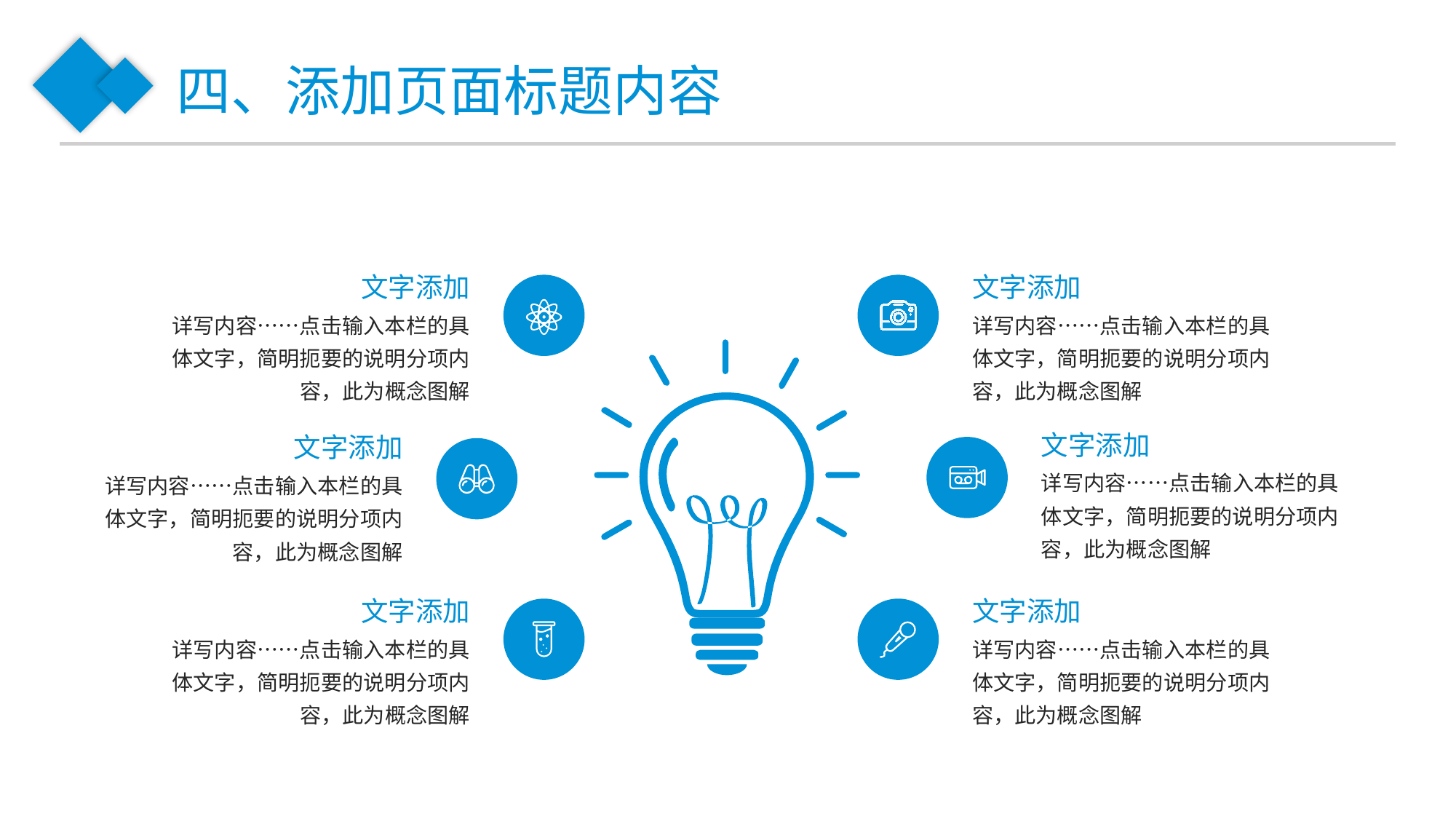

四、添加页面标题内容

文字添加
详写内容……点击输入本栏的具体文字，简明扼要的说明分项内容，此为概念图解
文字添加
详写内容……点击输入本栏的具体文字，简明扼要的说明分项内容，此为概念图解

文字添加
详写内容……点击输入本栏的具体文字，简明扼要的说明分项内容，此为概念图解
文字添加
详写内容……点击输入本栏的具体文字，简明扼要的说明分项内容，此为概念图解

文字添加
详写内容……点击输入本栏的具体文字，简明扼要的说明分项内容，此为概念图解
文字添加
详写内容……点击输入本栏的具体文字，简明扼要的说明分项内容，此为概念图解